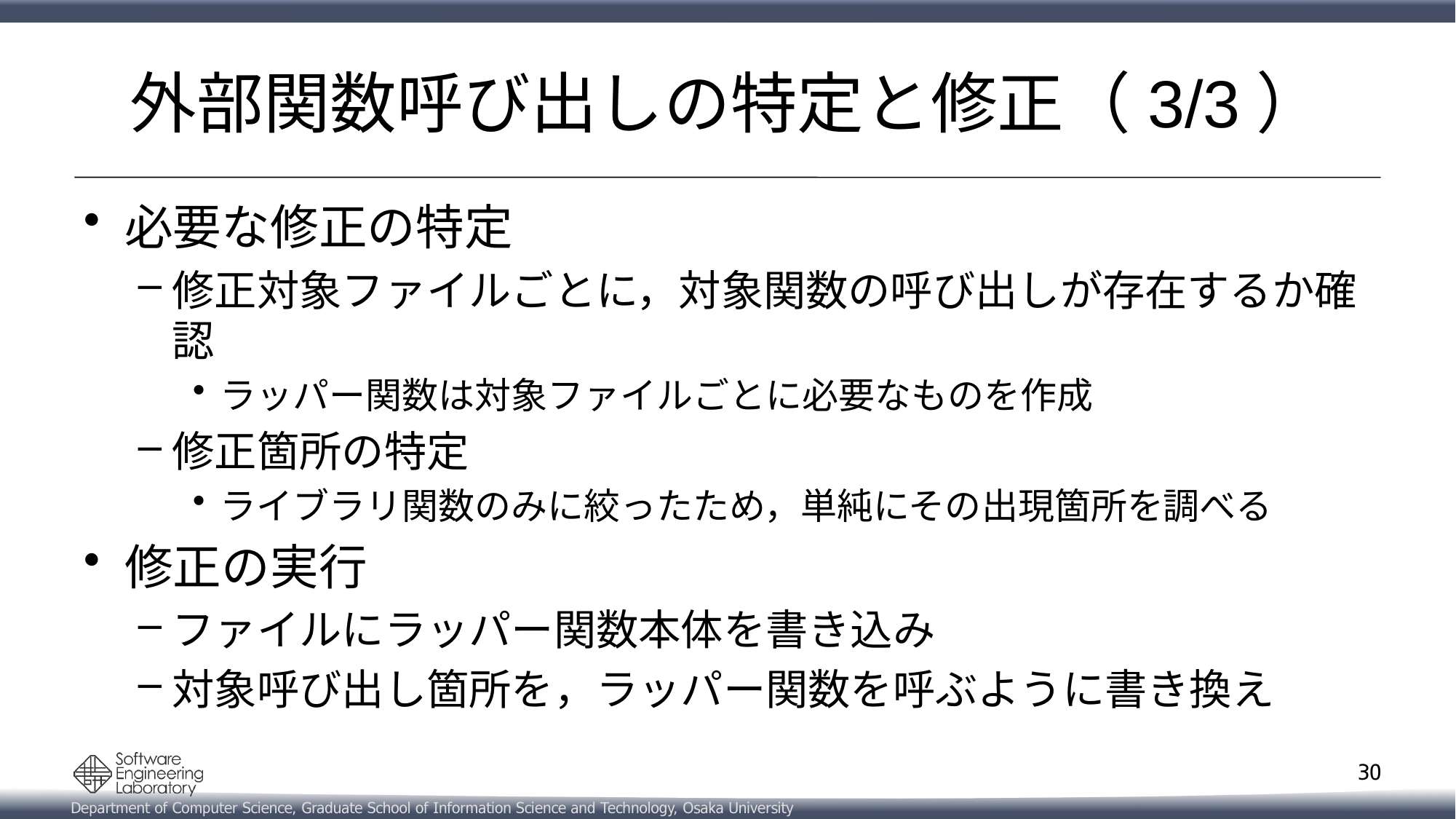

# 外部関数呼び出しの特定と修正（3/3）
必要な修正の特定
修正対象ファイルごとに，対象関数の呼び出しが存在するか確認
ラッパー関数は対象ファイルごとに必要なものを作成
修正箇所の特定
ライブラリ関数のみに絞ったため，単純にその出現箇所を調べる
修正の実行
ファイルにラッパー関数本体を書き込み
対象呼び出し箇所を，ラッパー関数を呼ぶように書き換え
30